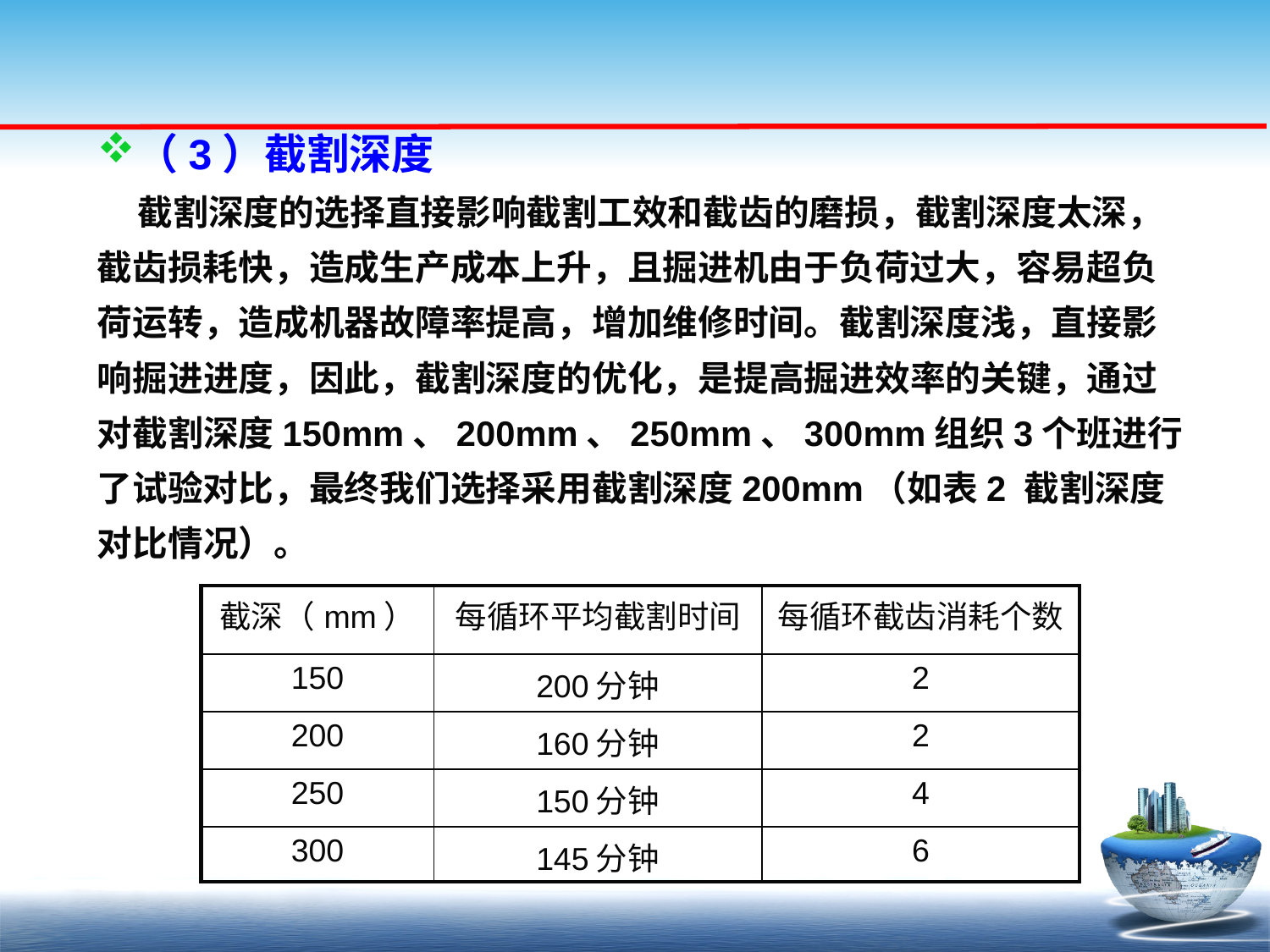

（3）截割深度
    截割深度的选择直接影响截割工效和截齿的磨损，截割深度太深，截齿损耗快，造成生产成本上升，且掘进机由于负荷过大，容易超负荷运转，造成机器故障率提高，增加维修时间。截割深度浅，直接影响掘进进度，因此，截割深度的优化，是提高掘进效率的关键，通过对截割深度150mm、200mm、250mm、300mm组织3个班进行了试验对比，最终我们选择采用截割深度200mm（如表2 截割深度对比情况）。
| 截深（mm） | 每循环平均截割时间 | 每循环截齿消耗个数 |
| --- | --- | --- |
| 150 | 200分钟 | 2 |
| 200 | 160分钟 | 2 |
| 250 | 150分钟 | 4 |
| 300 | 145分钟 | 6 |